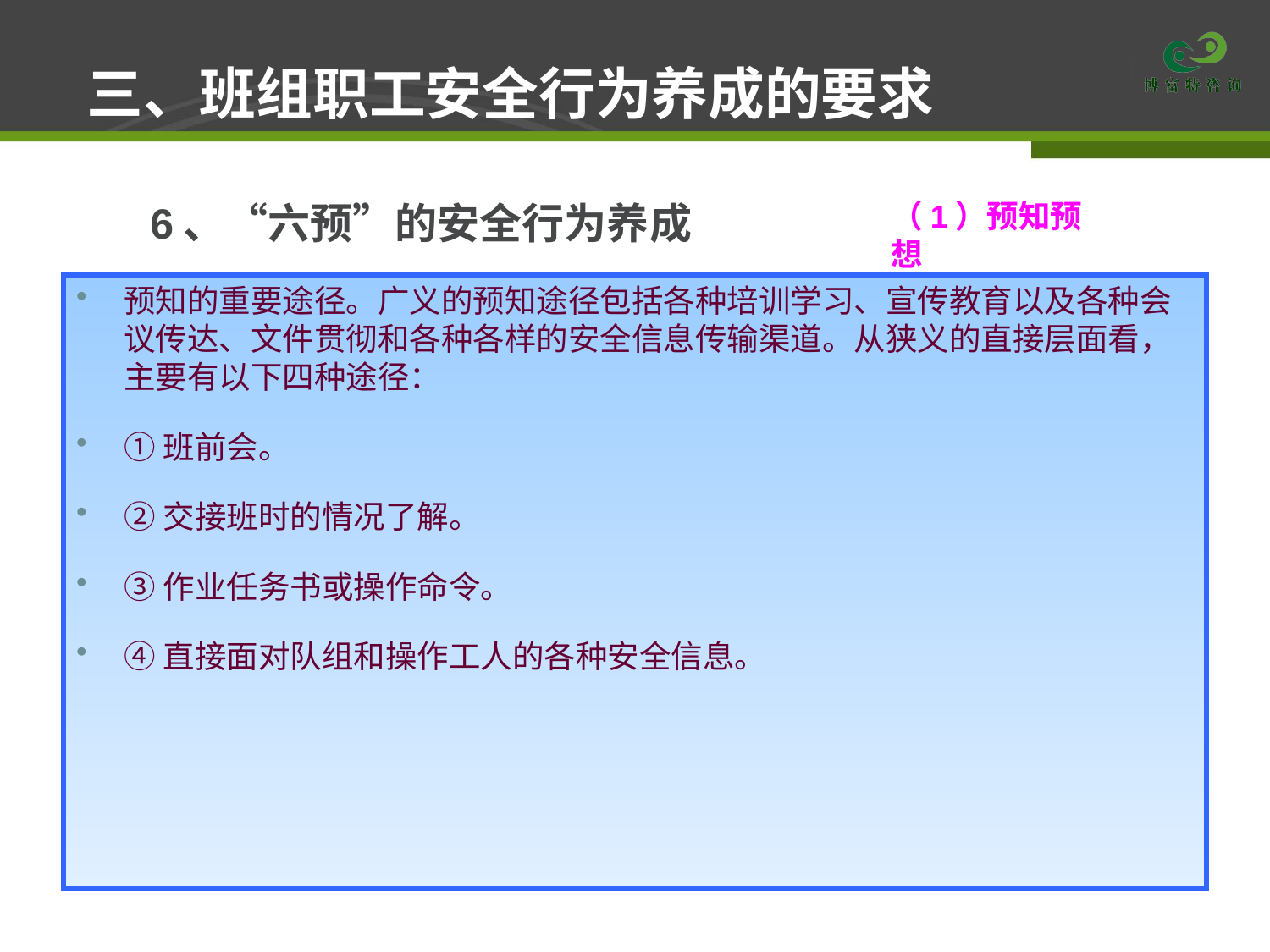

# 三、班组职工安全行为养成的要求
6、“六预”的安全行为养成
（1）预知预想
预知的重要途径。广义的预知途径包括各种培训学习、宣传教育以及各种会议传达、文件贯彻和各种各样的安全信息传输渠道。从狭义的直接层面看，主要有以下四种途径：
①班前会。
②交接班时的情况了解。
③作业任务书或操作命令。
④直接面对队组和操作工人的各种安全信息。
75